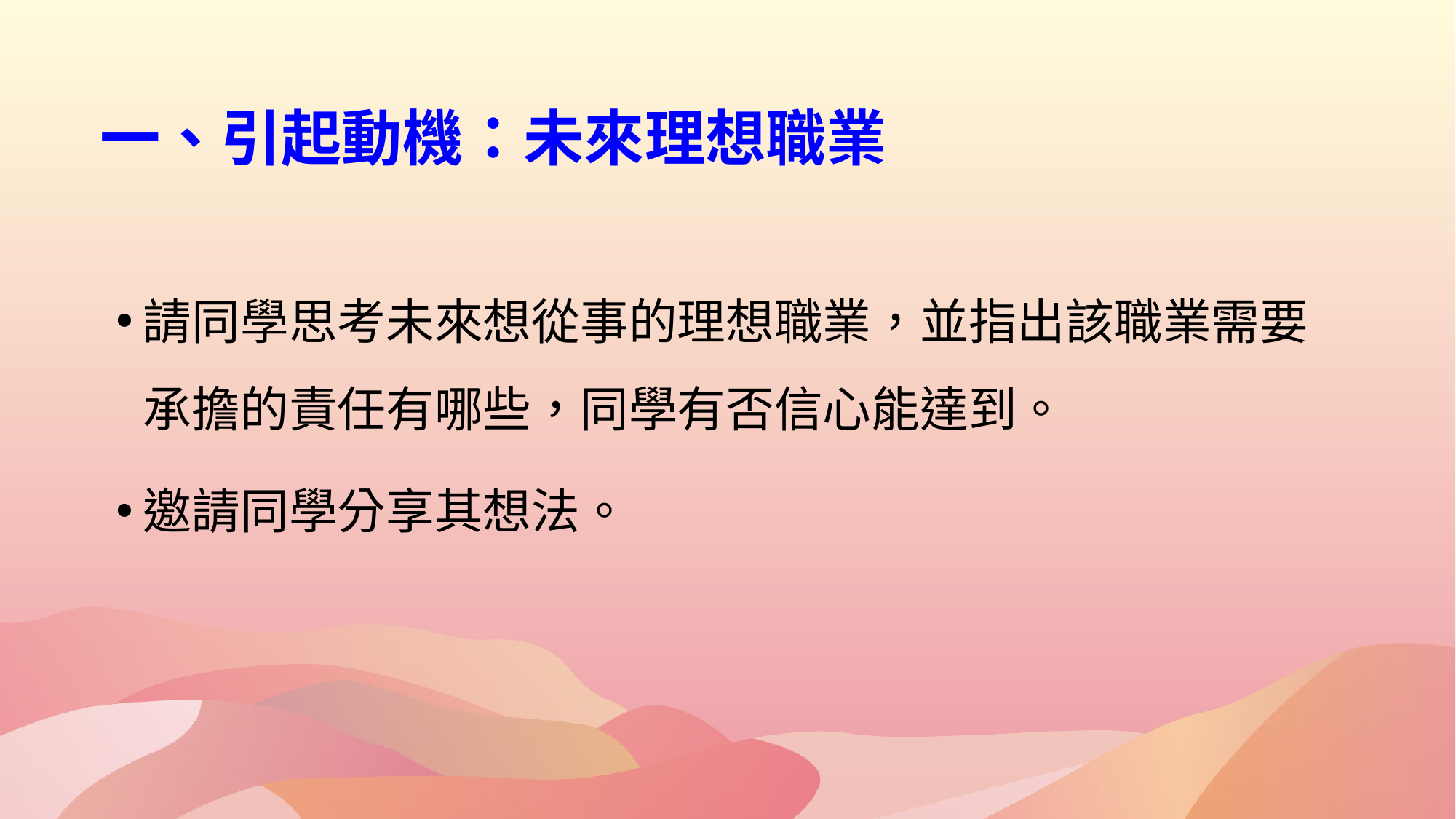

# 一、引起動機：未來理想職業
請同學思考未來想從事的理想職業，並指出該職業需要承擔的責任有哪些，同學有否信心能達到。
邀請同學分享其想法。